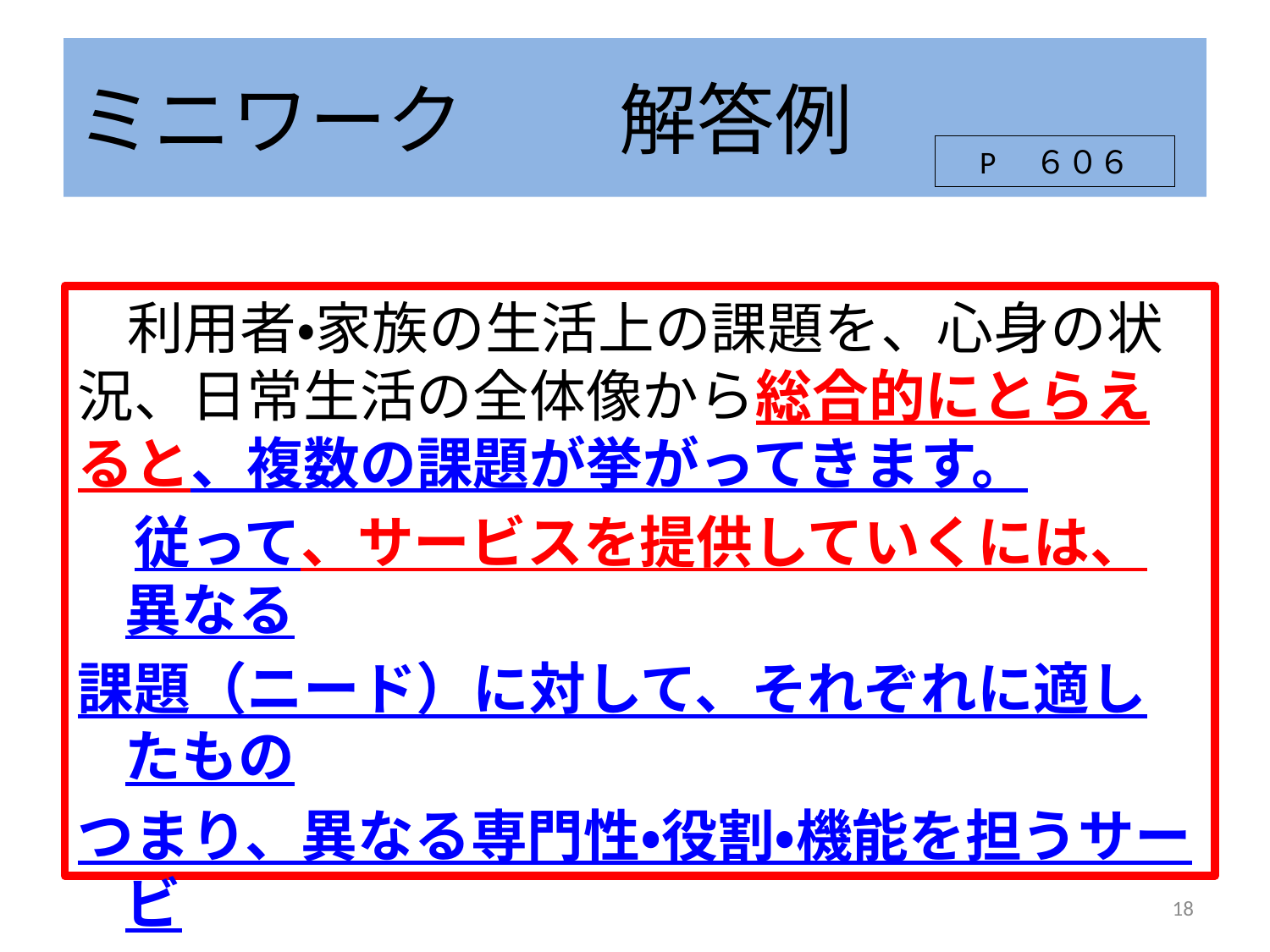

# ミニワーク　　解答例
P　６０６
　利用者・家族の生活上の課題を、心身の状況、日常生活の全体像から総合的にとらえると、複数の課題が挙がってきます。
　従って、サービスを提供していくには、異なる
課題（ニード）に対して、それぞれに適したもの
つまり、異なる専門性・役割・機能を担うサービ
スを提供していく必要があるからです。

18